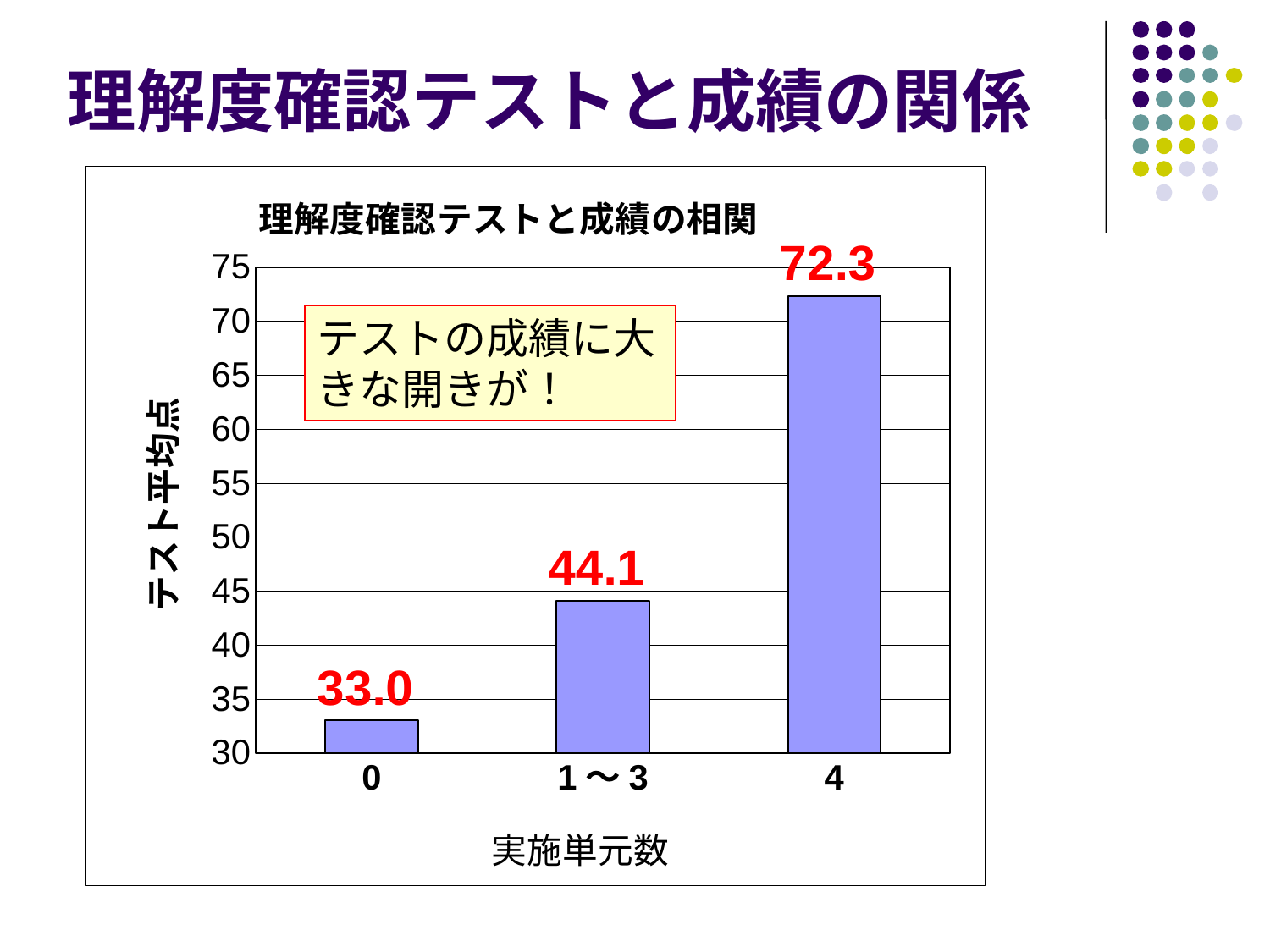

# 理解度確認テストと成績の関係

### Chart: 理解度確認テストと成績の相関

| Category |  |
|---|---|
| 0 | 33.0 |
| 1～3 | 44.111111111111114 |
| 4 | 72.34375 |
テストの成績に大きな開きが！